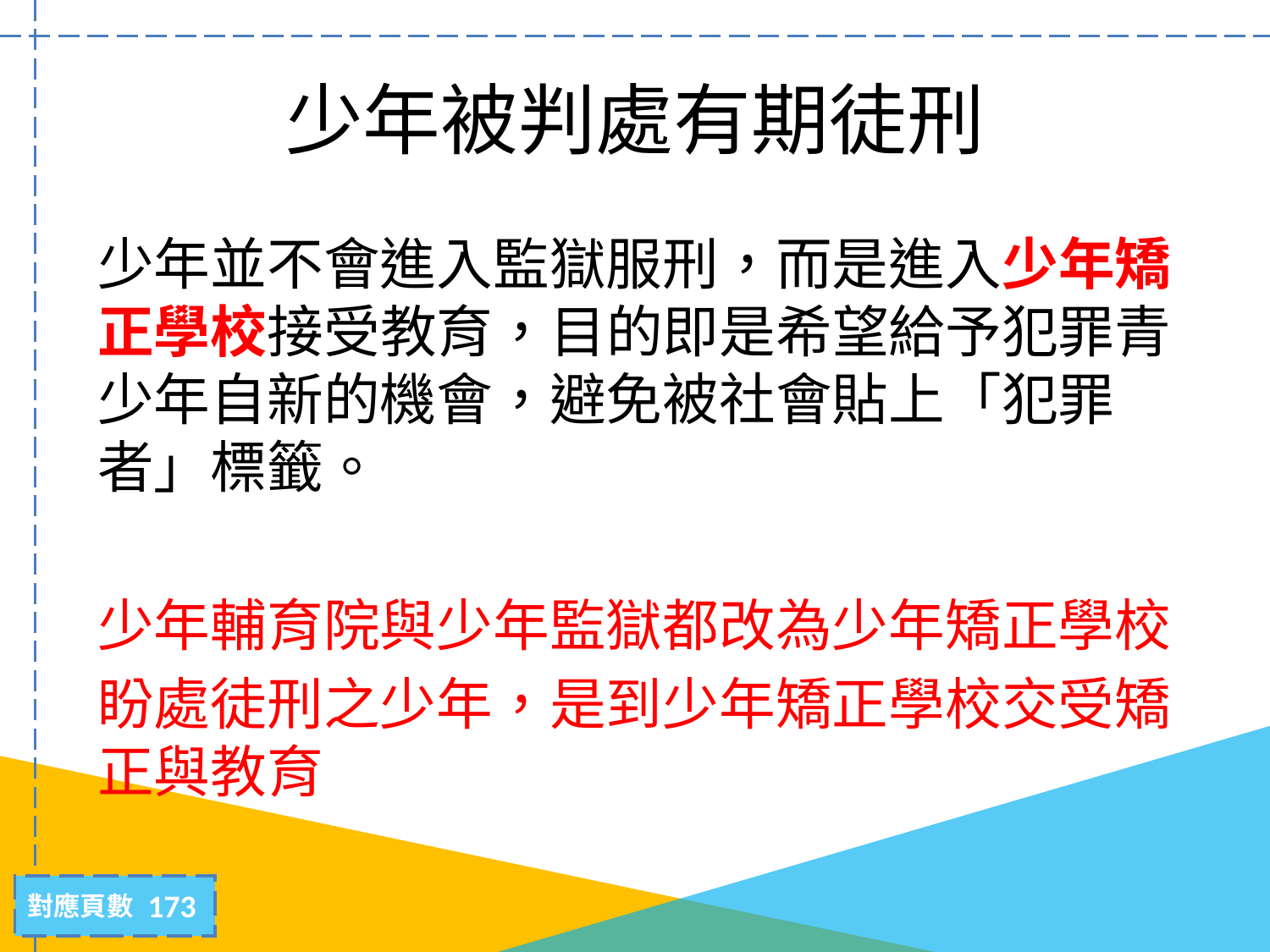

# 少年被判處有期徒刑
少年並不會進入監獄服刑，而是進入少年矯正學校接受教育，目的即是希望給予犯罪青少年自新的機會，避免被社會貼上「犯罪者」標籤。

少年輔育院與少年監獄都改為少年矯正學校
盼處徒刑之少年，是到少年矯正學校交受矯正與教育
173